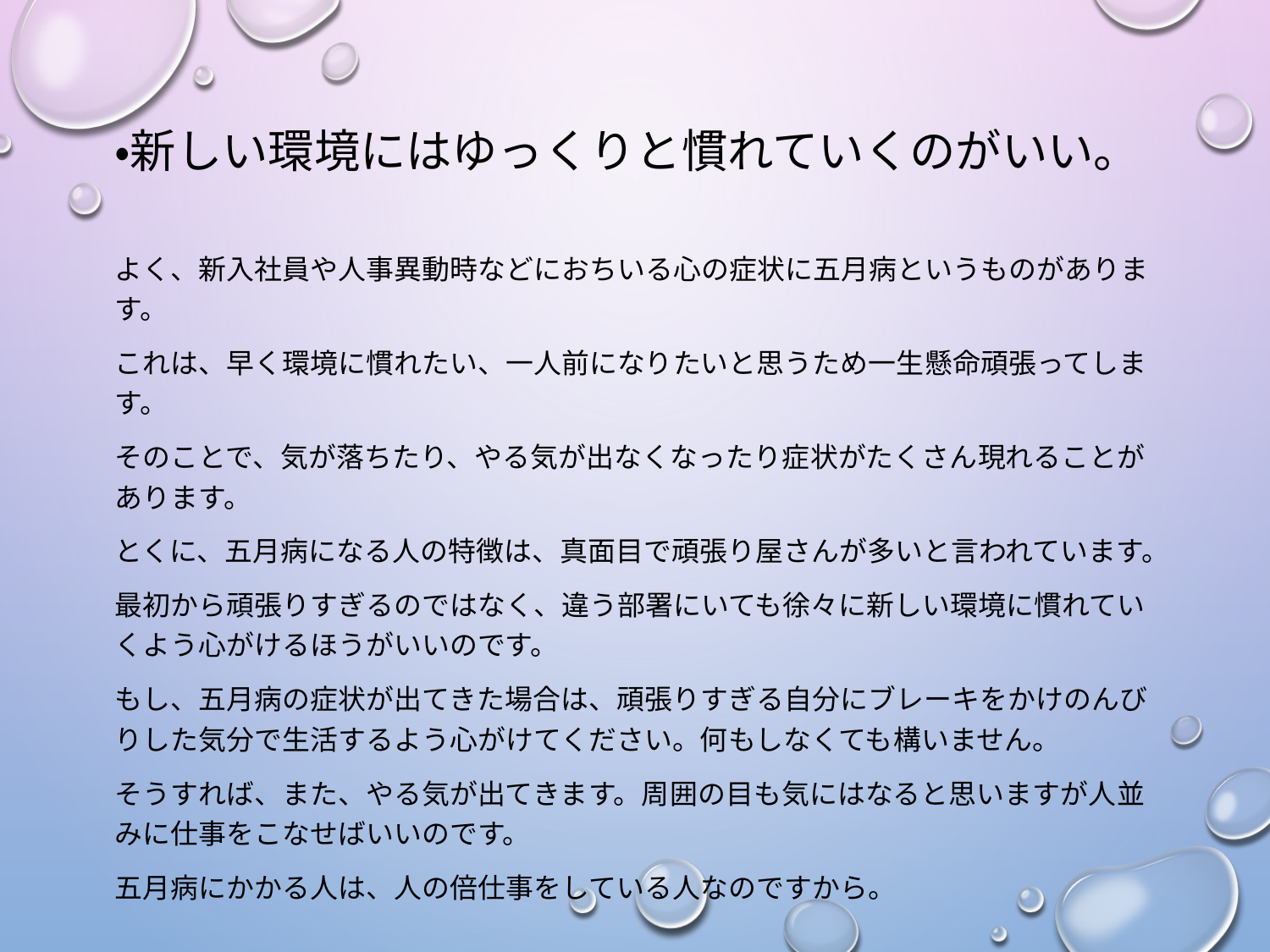

・新しい環境にはゆっくりと慣れていくのがいい。

よく、新入社員や人事異動時などにおちいる心の症状に五月病というものがあります。
これは、早く環境に慣れたい、一人前になりたいと思うため一生懸命頑張ってします。
そのことで、気が落ちたり、やる気が出なくなったり症状がたくさん現れることがあります。
とくに、五月病になる人の特徴は、真面目で頑張り屋さんが多いと言われています。
最初から頑張りすぎるのではなく、違う部署にいても徐々に新しい環境に慣れていくよう心がけるほうがいいのです。
もし、五月病の症状が出てきた場合は、頑張りすぎる自分にブレーキをかけのんびりした気分で生活するよう心がけてください。何もしなくても構いません。
そうすれば、また、やる気が出てきます。周囲の目も気にはなると思いますが人並みに仕事をこなせばいいのです。
五月病にかかる人は、人の倍仕事をしている人なのですから。